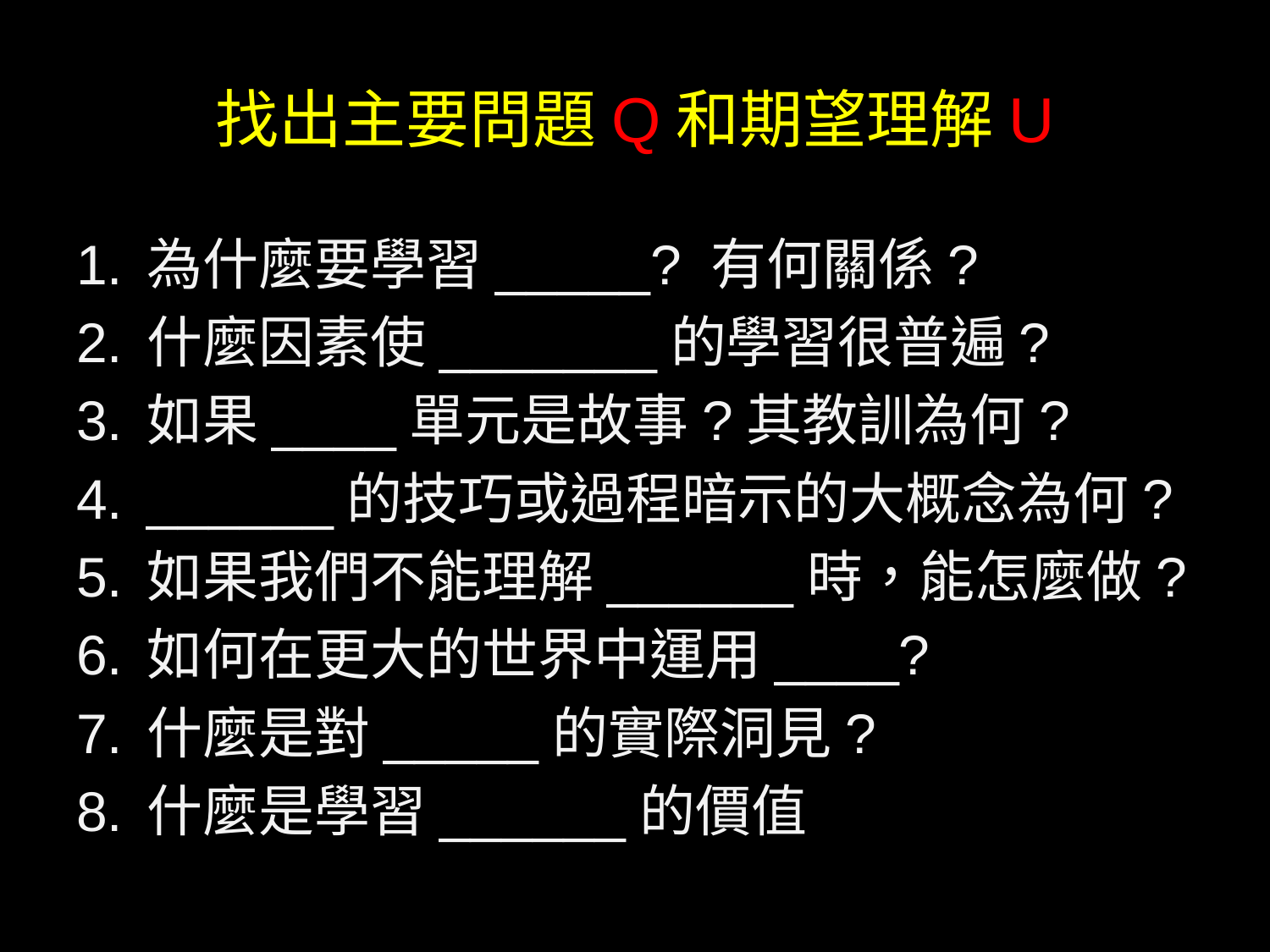

# 找出主要問題Q和期望理解U
為什麼要學習_____? 有何關係?
什麼因素使_______的學習很普遍?
如果____單元是故事?其教訓為何?
______的技巧或過程暗示的大概念為何?
如果我們不能理解______時，能怎麼做?
如何在更大的世界中運用____?
什麼是對_____的實際洞見?
什麼是學習______的價值